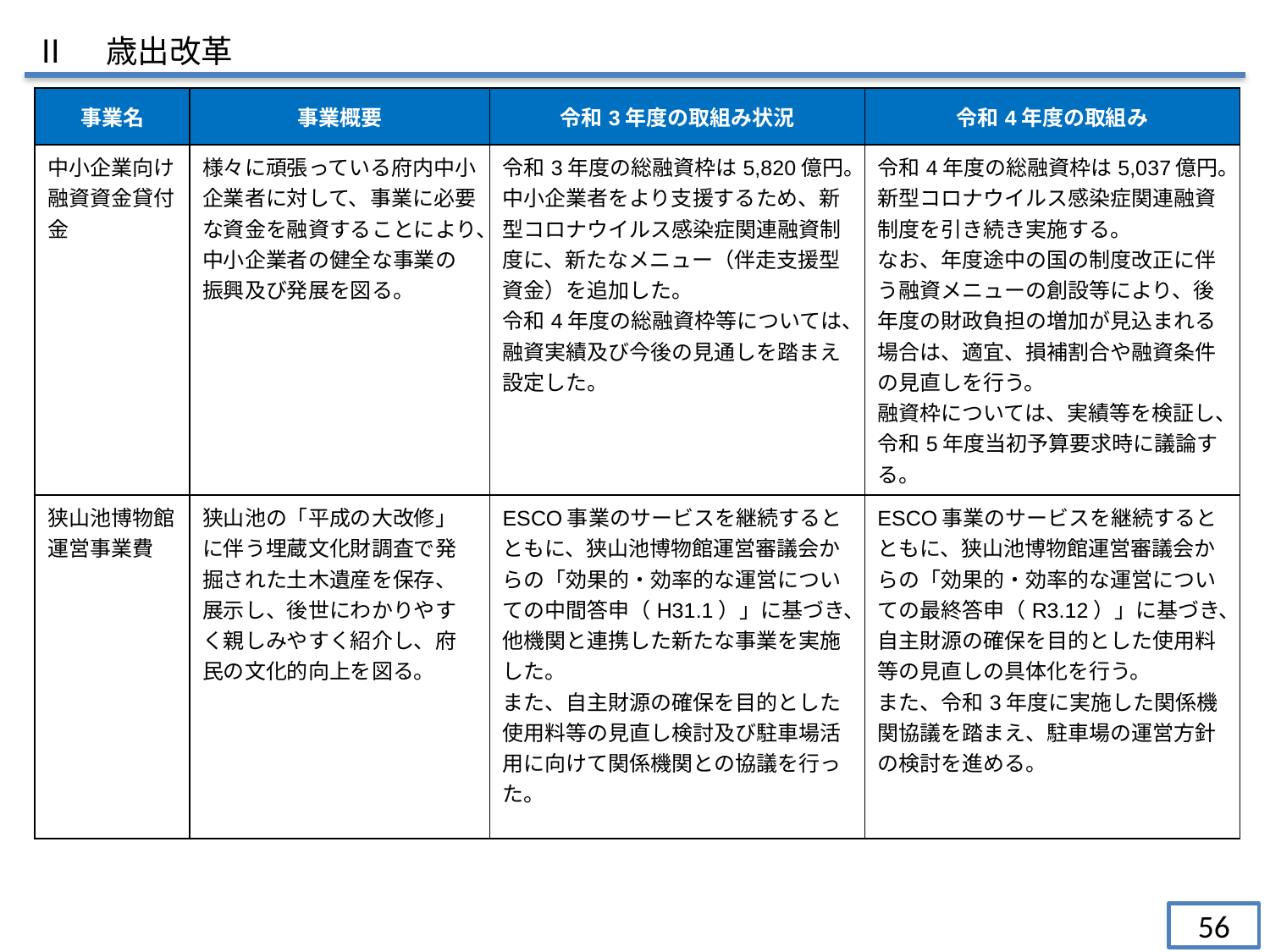

Ⅱ　歳出改革
| 事業名 | 事業概要 | 令和3年度の取組み状況 | 令和4年度の取組み |
| --- | --- | --- | --- |
| 中小企業向け融資資金貸付金 | 様々に頑張っている府内中小企業者に対して、事業に必要な資金を融資することにより、中小企業者の健全な事業の振興及び発展を図る。 | 令和3年度の総融資枠は5,820億円。 中小企業者をより支援するため、新型コロナウイルス感染症関連融資制度に、新たなメニュー（伴走支援型資金）を追加した。 令和4年度の総融資枠等については、 融資実績及び今後の見通しを踏まえ設定した。 | 令和4年度の総融資枠は5,037億円。 新型コロナウイルス感染症関連融資制度を引き続き実施する。 なお、年度途中の国の制度改正に伴う融資メニューの創設等により、後年度の財政負担の増加が見込まれる場合は、適宜、損補割合や融資条件の見直しを行う。 融資枠については、実績等を検証し、令和5年度当初予算要求時に議論する。 |
| 狭山池博物館運営事業費 | 狭山池の「平成の大改修」に伴う埋蔵文化財調査で発掘された土木遺産を保存、展示し、後世にわかりやすく親しみやすく紹介し、府民の文化的向上を図る。 | ESCO事業のサービスを継続するとともに、狭山池博物館運営審議会からの「効果的・効率的な運営についての中間答申（H31.1）」に基づき、他機関と連携した新たな事業を実施した。 また、自主財源の確保を目的とした使用料等の見直し検討及び駐車場活用に向けて関係機関との協議を行った。 | ESCO事業のサービスを継続するとともに、狭山池博物館運営審議会からの「効果的・効率的な運営についての最終答申（R3.12）」に基づき、自主財源の確保を目的とした使用料等の見直しの具体化を行う。 また、令和3年度に実施した関係機関協議を踏まえ、駐車場の運営方針の検討を進める。 |
56